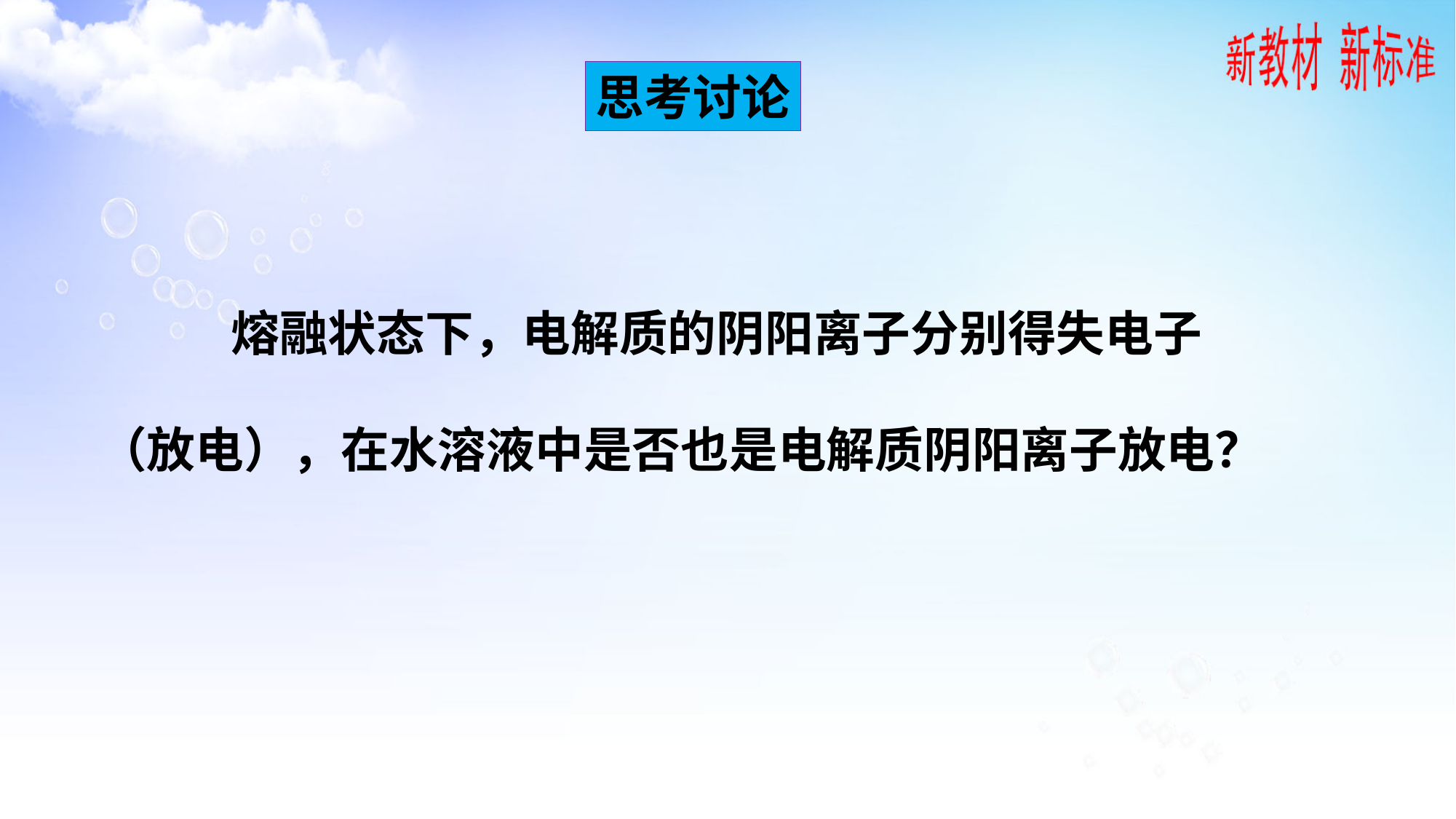

思考讨论
         熔融状态下，电解质的阴阳离子分别得失电子（放电），在水溶液中是否也是电解质阴阳离子放电？